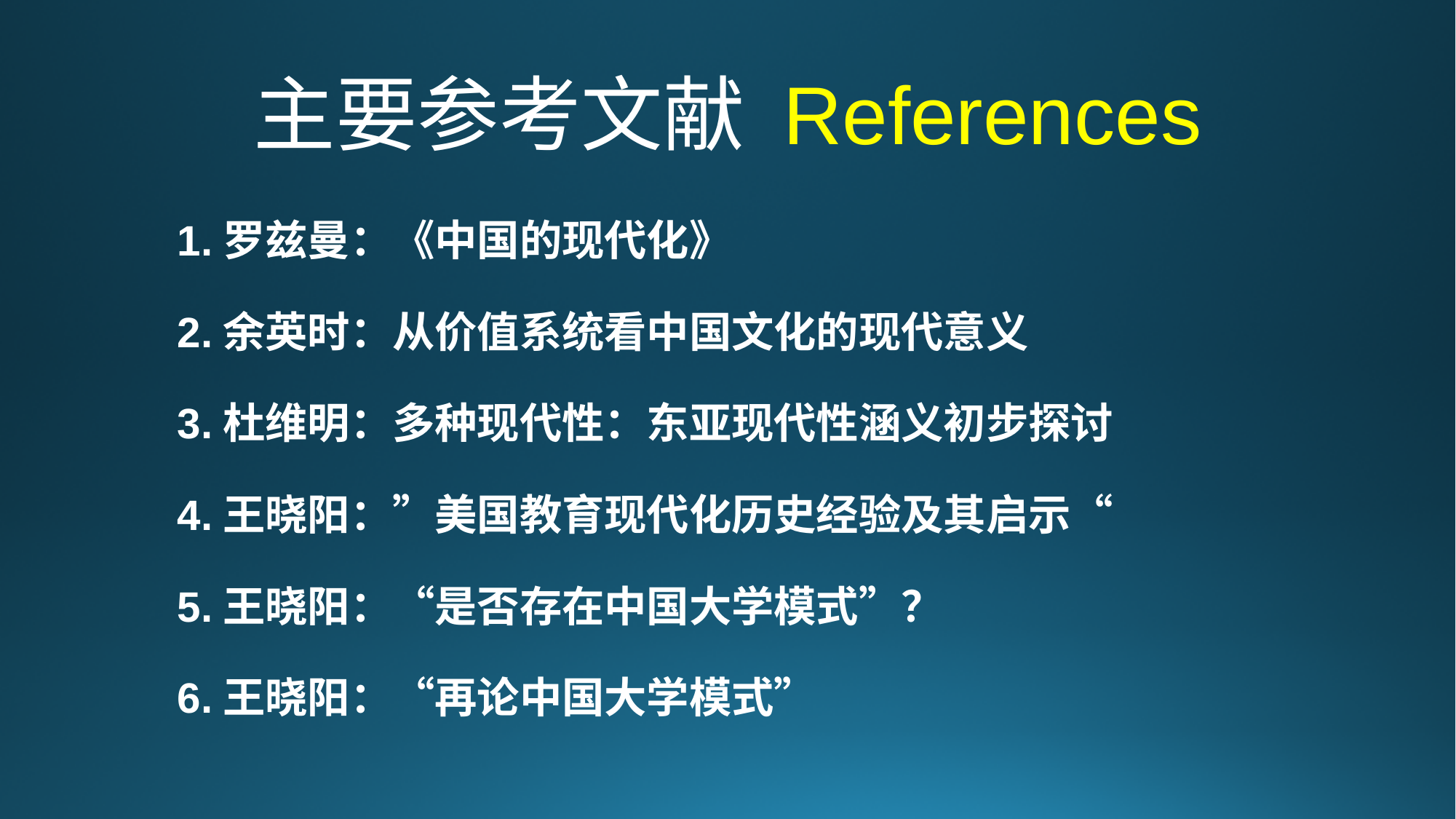

# 主要参考文献 References
1.罗兹曼：《中国的现代化》
2.余英时：从价值系统看中国文化的现代意义
3.杜维明：多种现代性：东亚现代性涵义初步探讨
4.王晓阳：”美国教育现代化历史经验及其启示“
5.王晓阳：“是否存在中国大学模式”？
6.王晓阳：“再论中国大学模式”